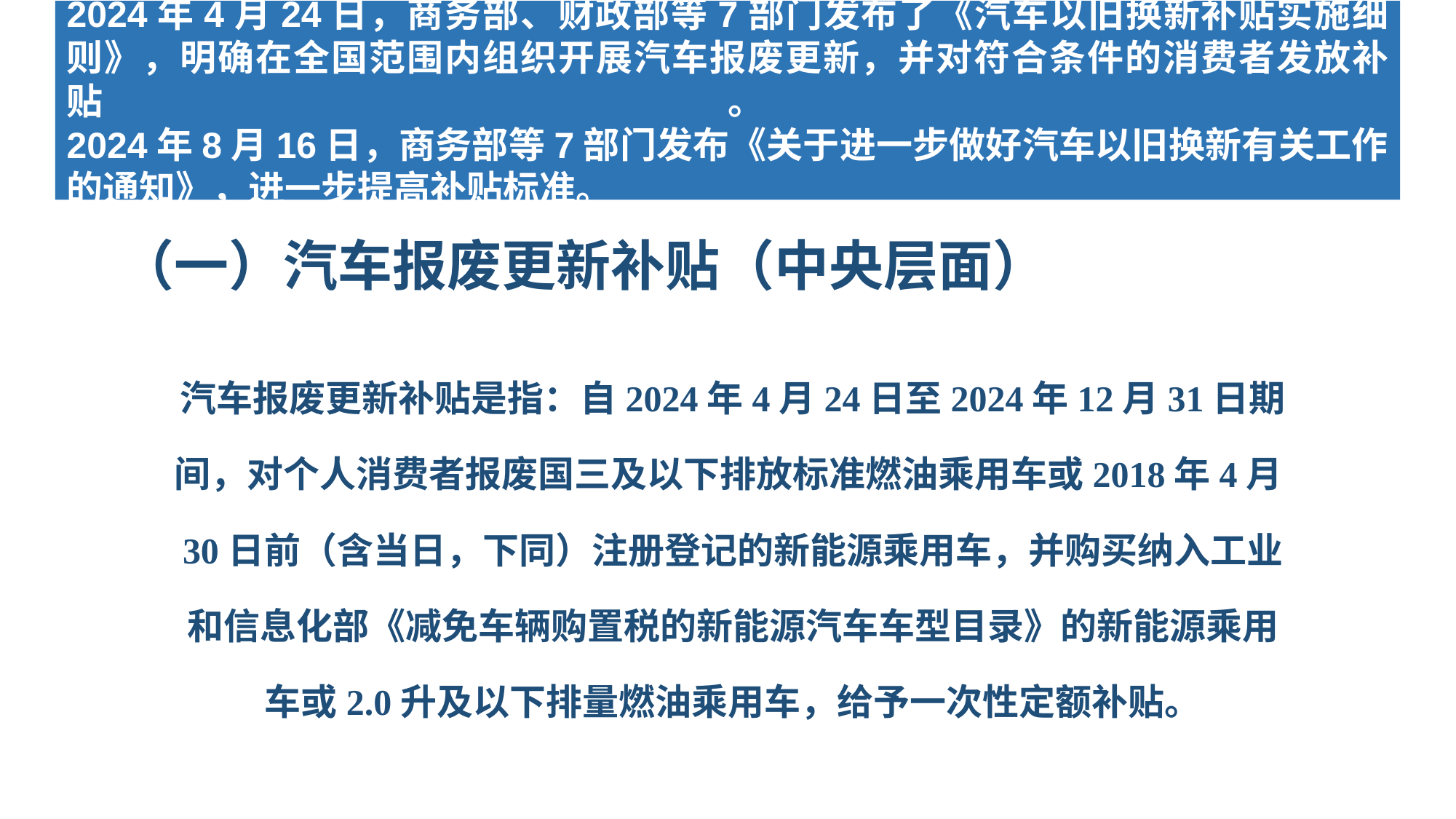

# 2024年4月24日，商务部、财政部等7部门发布了《汽车以旧换新补贴实施细则》，明确在全国范围内组织开展汽车报废更新，并对符合条件的消费者发放补贴。 2024年8月16日，商务部等7部门发布《关于进一步做好汽车以旧换新有关工作的通知》，进一步提高补贴标准。
（一）汽车报废更新补贴（中央层面）
汽车报废更新补贴是指：自2024年4月24日至2024年12月31日期间，对个人消费者报废国三及以下排放标准燃油乘用车或2018年4月30日前（含当日，下同）注册登记的新能源乘用车，并购买纳入工业和信息化部《减免车辆购置税的新能源汽车车型目录》的新能源乘用车或2.0升及以下排量燃油乘用车，给予一次性定额补贴。